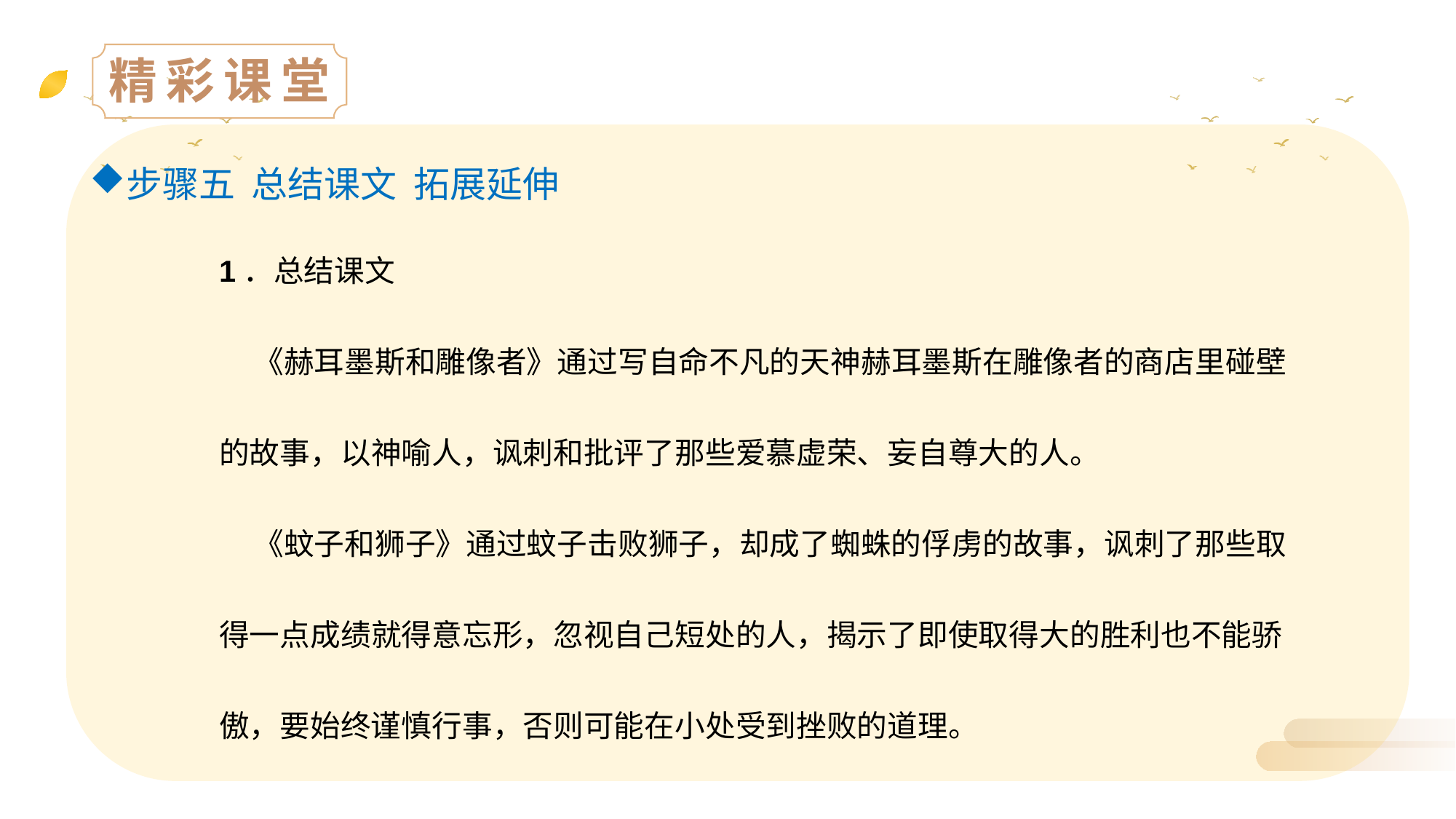

精彩课堂
步骤五  总结课文  拓展延伸
1．总结课文
    《赫耳墨斯和雕像者》通过写自命不凡的天神赫耳墨斯在雕像者的商店里碰壁的故事，以神喻人，讽刺和批评了那些爱慕虚荣、妄自尊大的人。
    《蚊子和狮子》通过蚊子击败狮子，却成了蜘蛛的俘虏的故事，讽刺了那些取得一点成绩就得意忘形，忽视自己短处的人，揭示了即使取得大的胜利也不能骄傲，要始终谨慎行事，否则可能在小处受到挫败的道理。